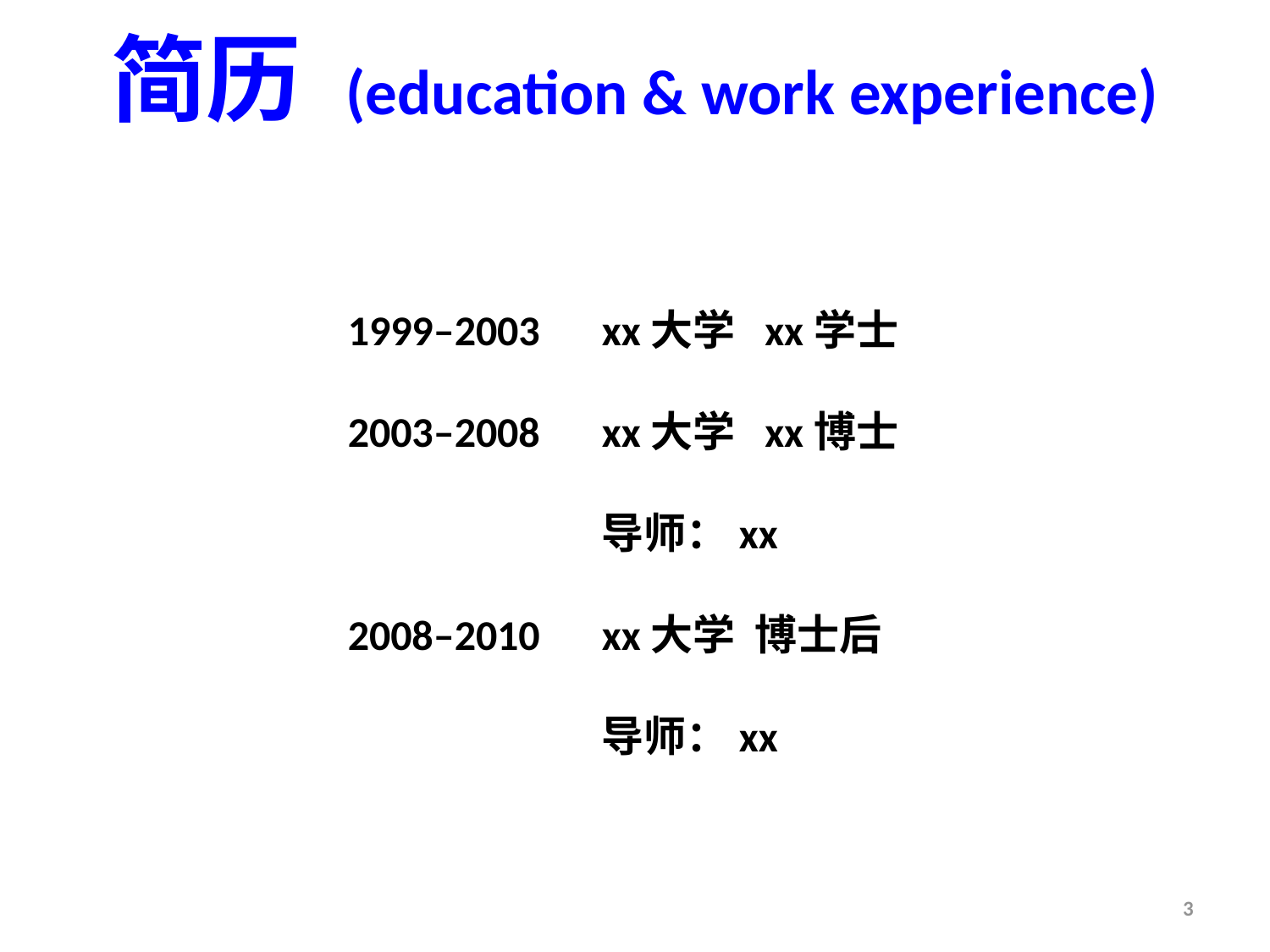

# 简历 (education & work experience)
1999–2003	xx大学  xx学士
2003–2008	xx大学  xx博士
		导师：xx
2008–2010	xx大学  博士后
		导师：xx
3